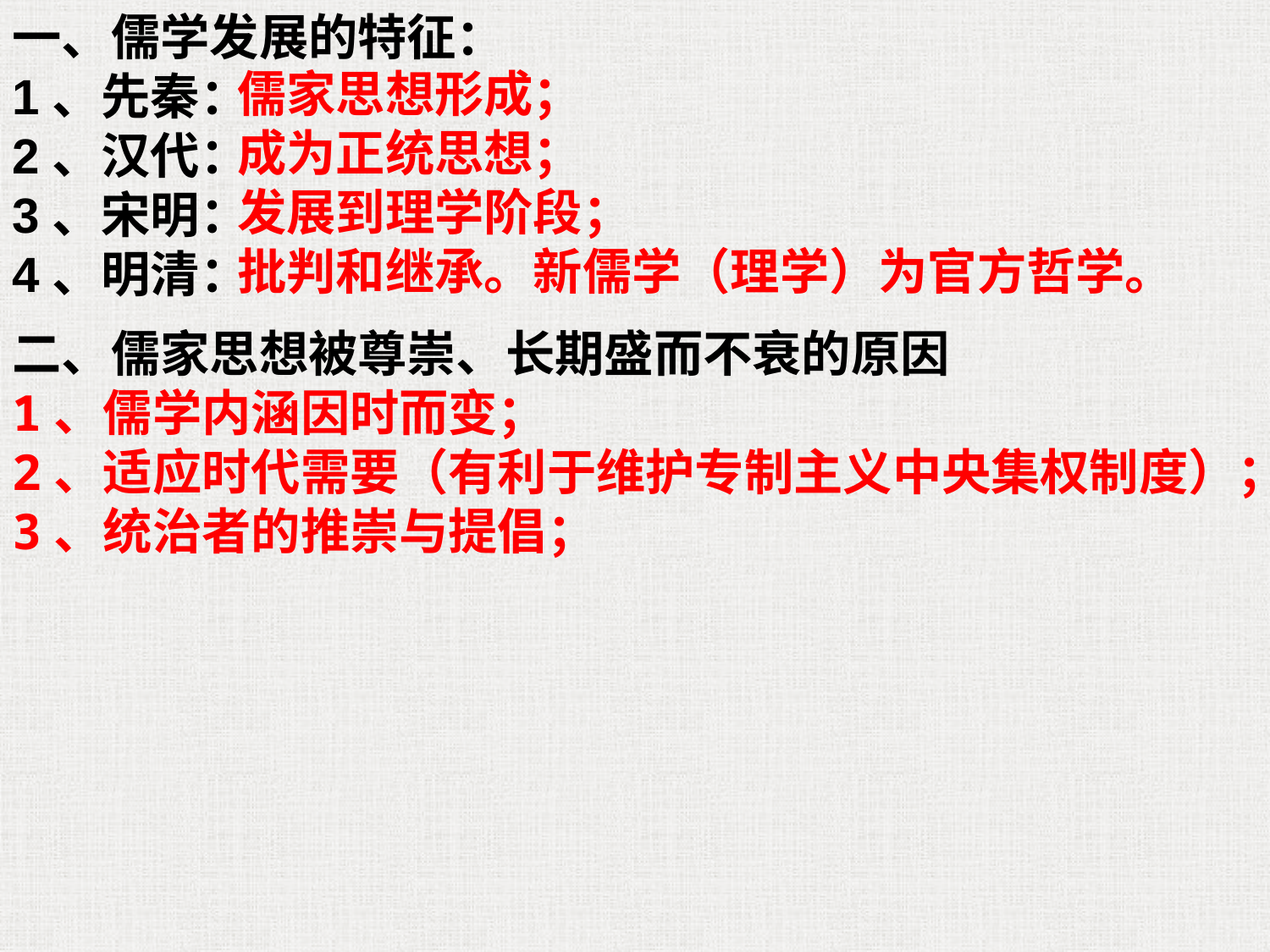

一、儒学发展的特征：
1、先秦：
2、汉代：
3、宋明：
4、明清：
儒家思想形成；
成为正统思想；
发展到理学阶段；
批判和继承。新儒学（理学）为官方哲学。
二、儒家思想被尊崇、长期盛而不衰的原因
1、儒学内涵因时而变；
2、适应时代需要（有利于维护专制主义中央集权制度）；
3、统治者的推崇与提倡；